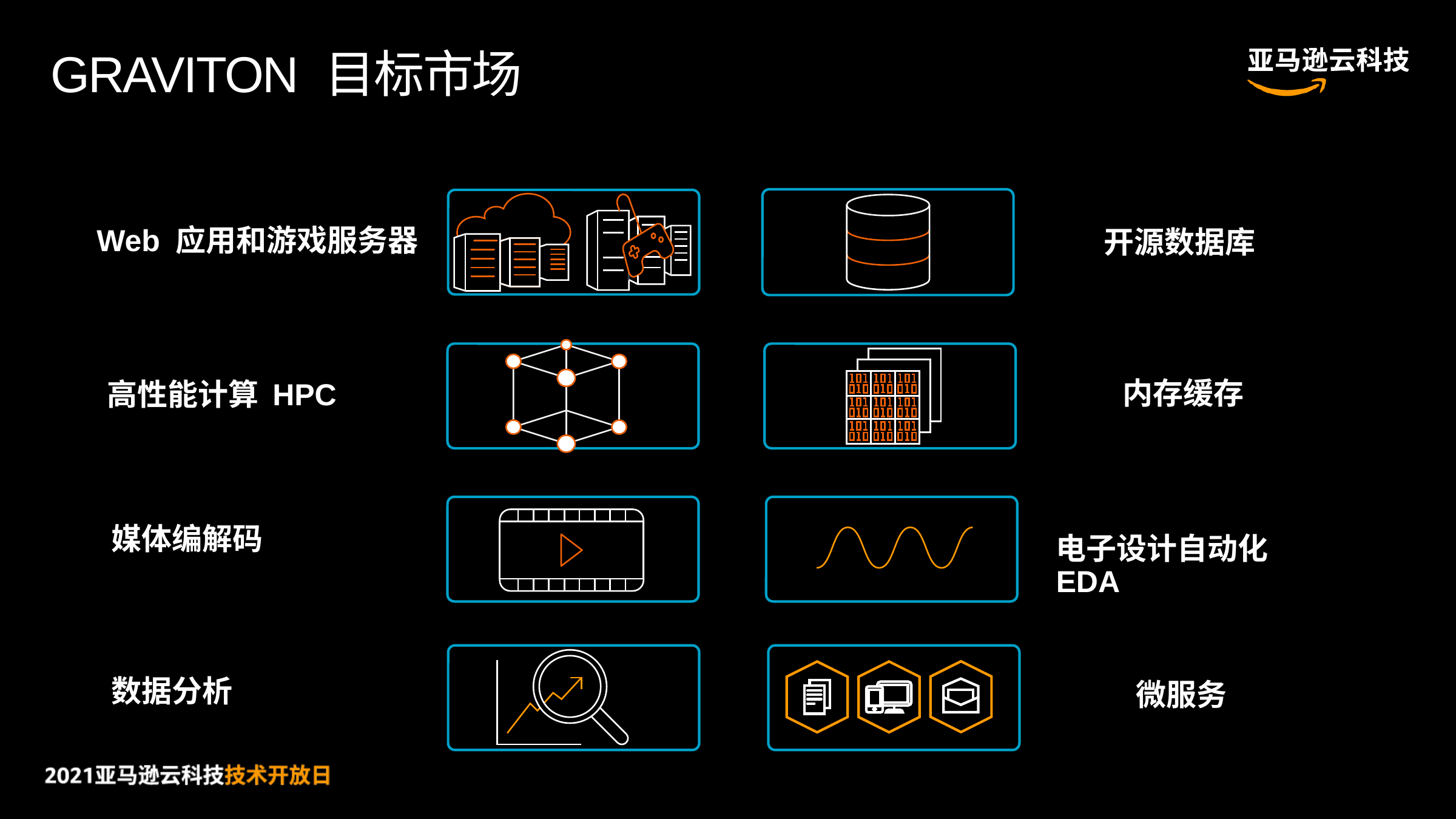

# GRAVITON 目标市场

Web 应用和游戏服务器
开源数据库

内存缓存
高性能计算 HPC

媒体编解码
电子设计自动化 EDA

数据分析
微服务